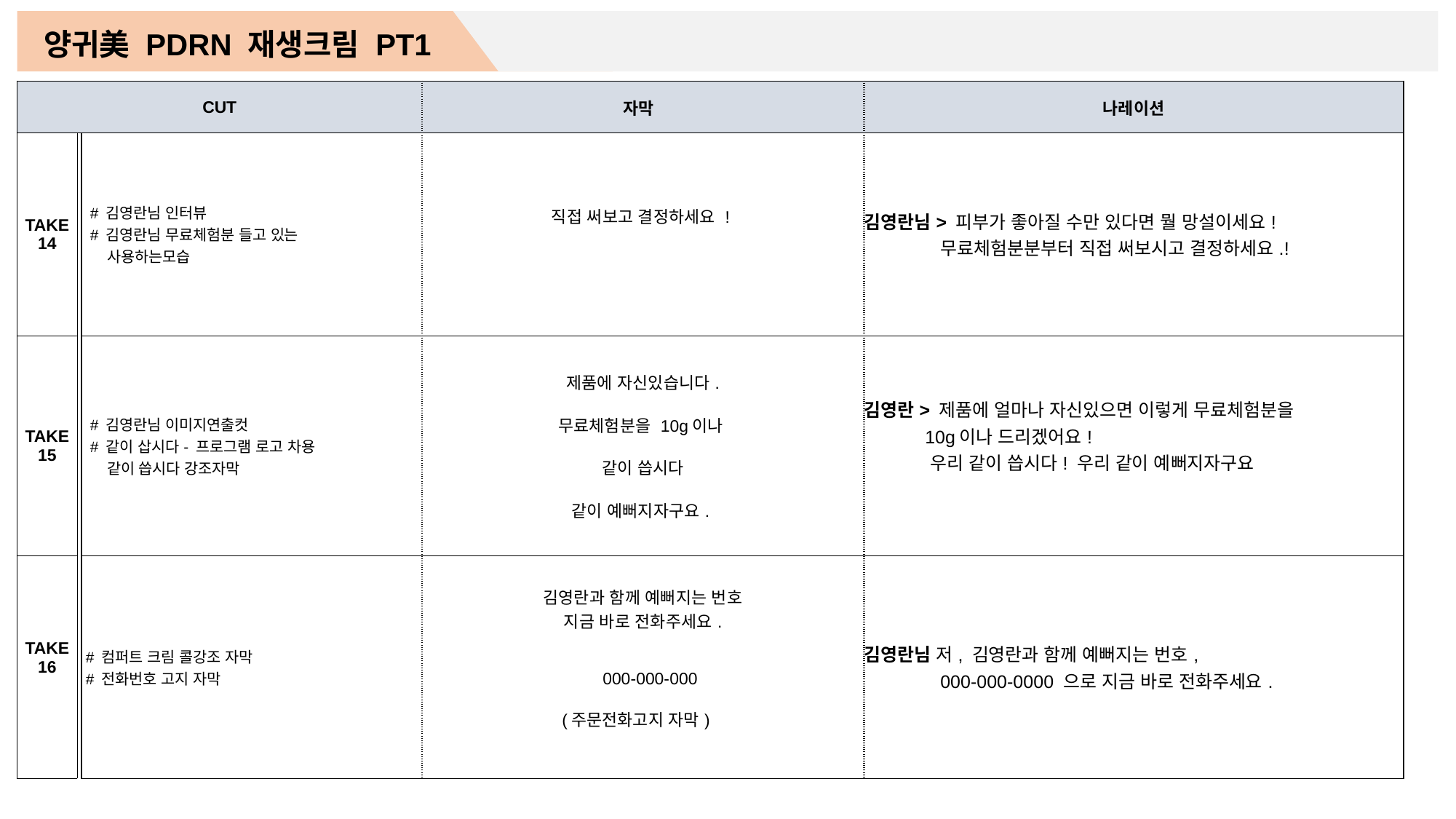

양귀美 PDRN 재생크림 PT1

| CUT |  |  | 자막 | 나레이션 |
| --- | --- | --- | --- | --- |
| TAKE 14 |  | # 김영란님 인터뷰 # 김영란님 무료체험분 들고 있는 사용하는모습 | 직접 써보고 결정하세요 ! | 김영란님> 피부가 좋아질 수만 있다면 뭘 망설이세요! 무료체험분분부터 직접 써보시고 결정하세요.! |
| TAKE 15 |  | # 김영란님 이미지연출컷 # 같이 삽시다- 프로그램 로고 차용 같이 씁시다 강조자막 | 제품에 자신있습니다. 무료체험분을 10g이나 같이 씁시다 같이 예뻐지자구요. | 김영란> 제품에 얼마나 자신있으면 이렇게 무료체험분을 10g이나 드리겠어요! 우리 같이 씁시다! 우리 같이 예뻐지자구요 |
| TAKE 16 |  | # 컴퍼트 크림 콜강조 자막 # 전화번호 고지 자막 | 김영란과 함께 예뻐지는 번호 지금 바로 전화주세요. 000-000-000 (주문전화고지 자막) | 김영란님 저, 김영란과 함께 예뻐지는 번호, 000-000-0000 으로 지금 바로 전화주세요. |